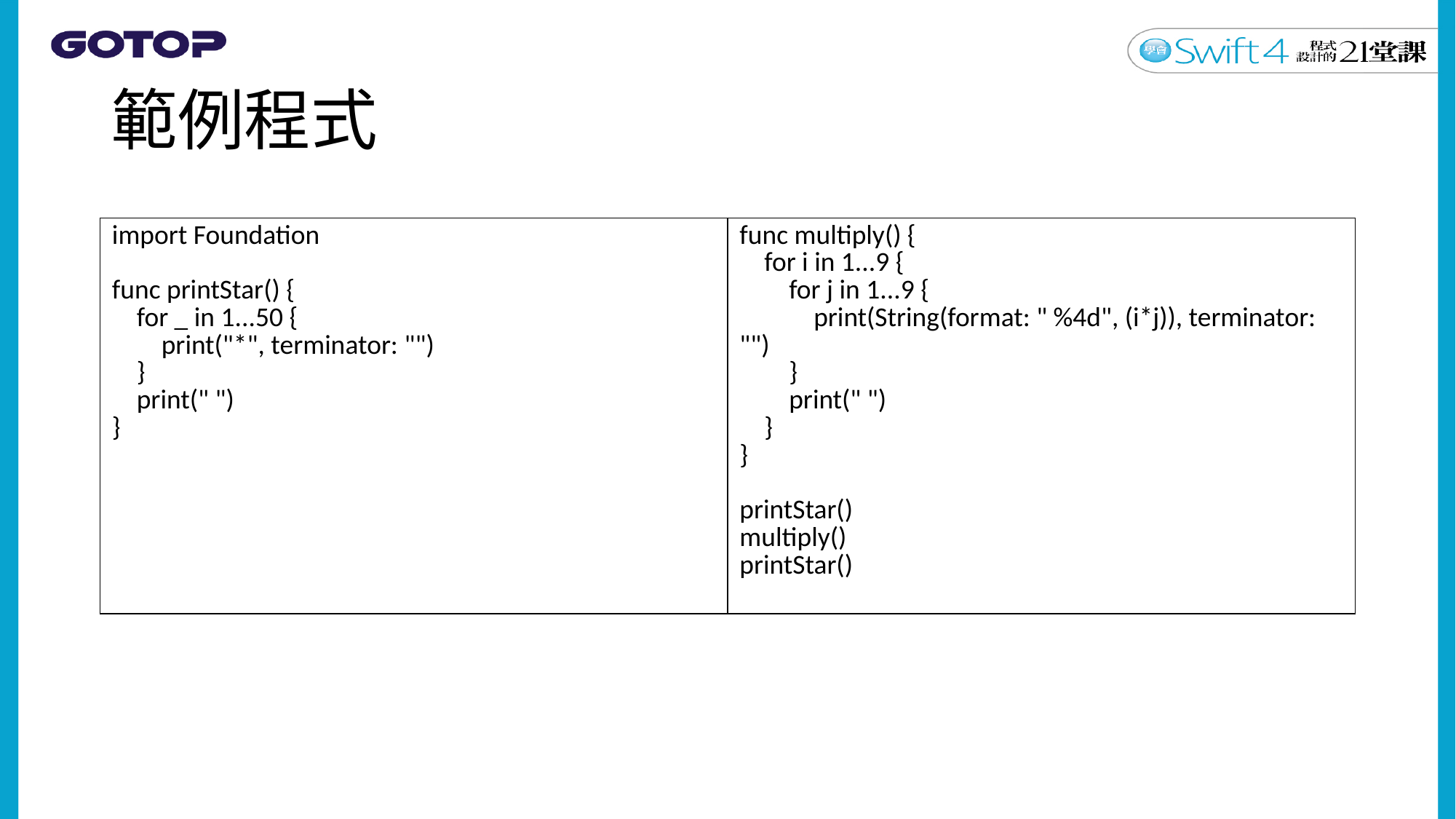

# 範例程式
| import Foundation func printStar() { for \_ in 1...50 { print("\*", terminator: "") } print(" ") } | func multiply() { for i in 1...9 { for j in 1...9 { print(String(format: " %4d", (i\*j)), terminator: "") } print(" ") } } printStar() multiply() printStar() |
| --- | --- |